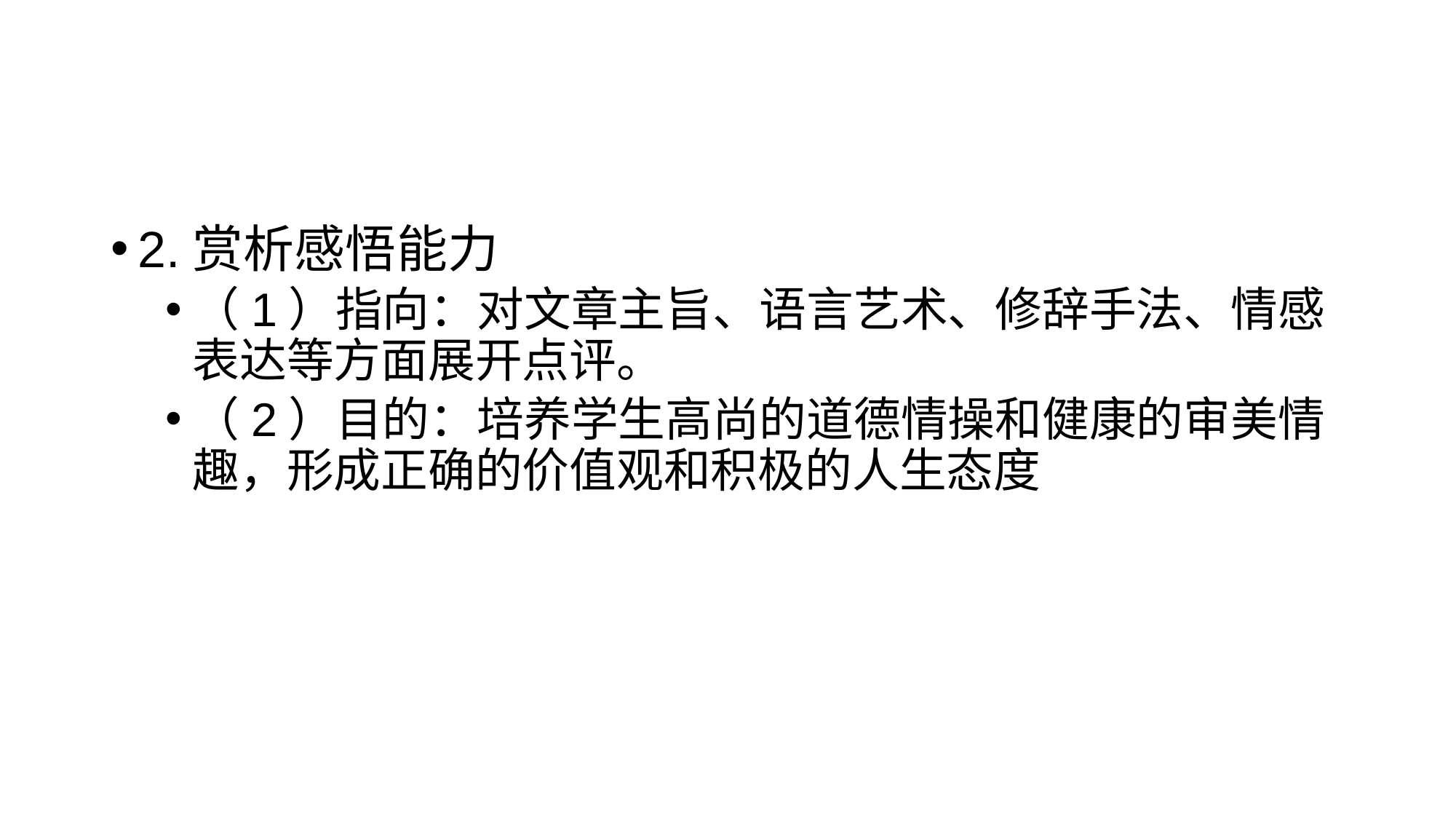

#
2.赏析感悟能力
（1）指向：对文章主旨、语言艺术、修辞手法、情感表达等方面展开点评。
（2）目的：培养学生高尚的道德情操和健康的审美情趣，形成正确的价值观和积极的人生态度